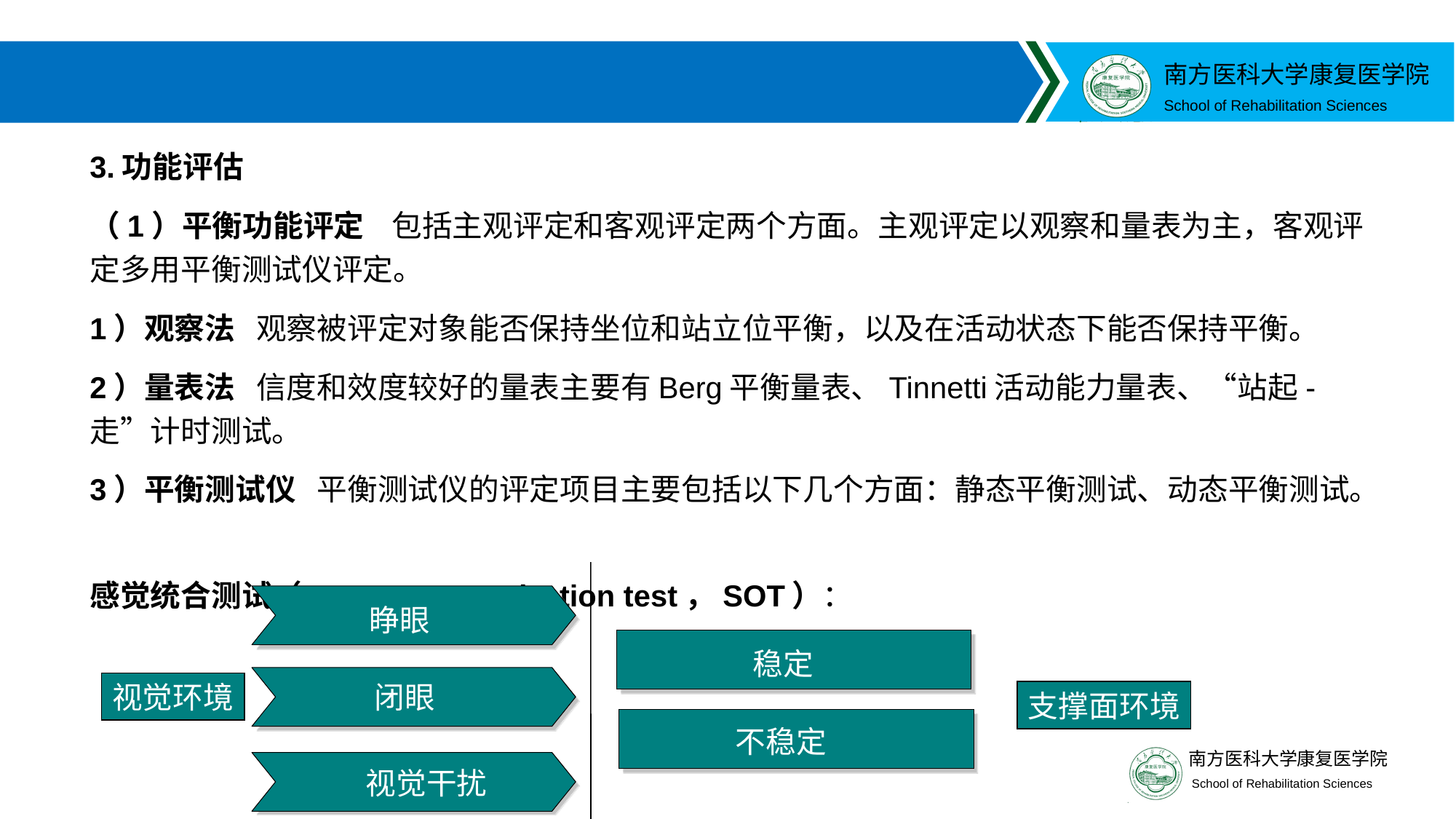

#
3.功能评估
（1）平衡功能评定    包括主观评定和客观评定两个方面。主观评定以观察和量表为主，客观评定多用平衡测试仪评定。
1）观察法   观察被评定对象能否保持坐位和站立位平衡，以及在活动状态下能否保持平衡。
2）量表法   信度和效度较好的量表主要有Berg平衡量表、Tinnetti活动能力量表、“站起-走”计时测试。
3）平衡测试仪   平衡测试仪的评定项目主要包括以下几个方面：静态平衡测试、动态平衡测试。
感觉统合测试（sensory organization test，SOT）：

睁眼

稳定

视觉环境
闭眼
支撑面环境

不稳定

视觉干扰